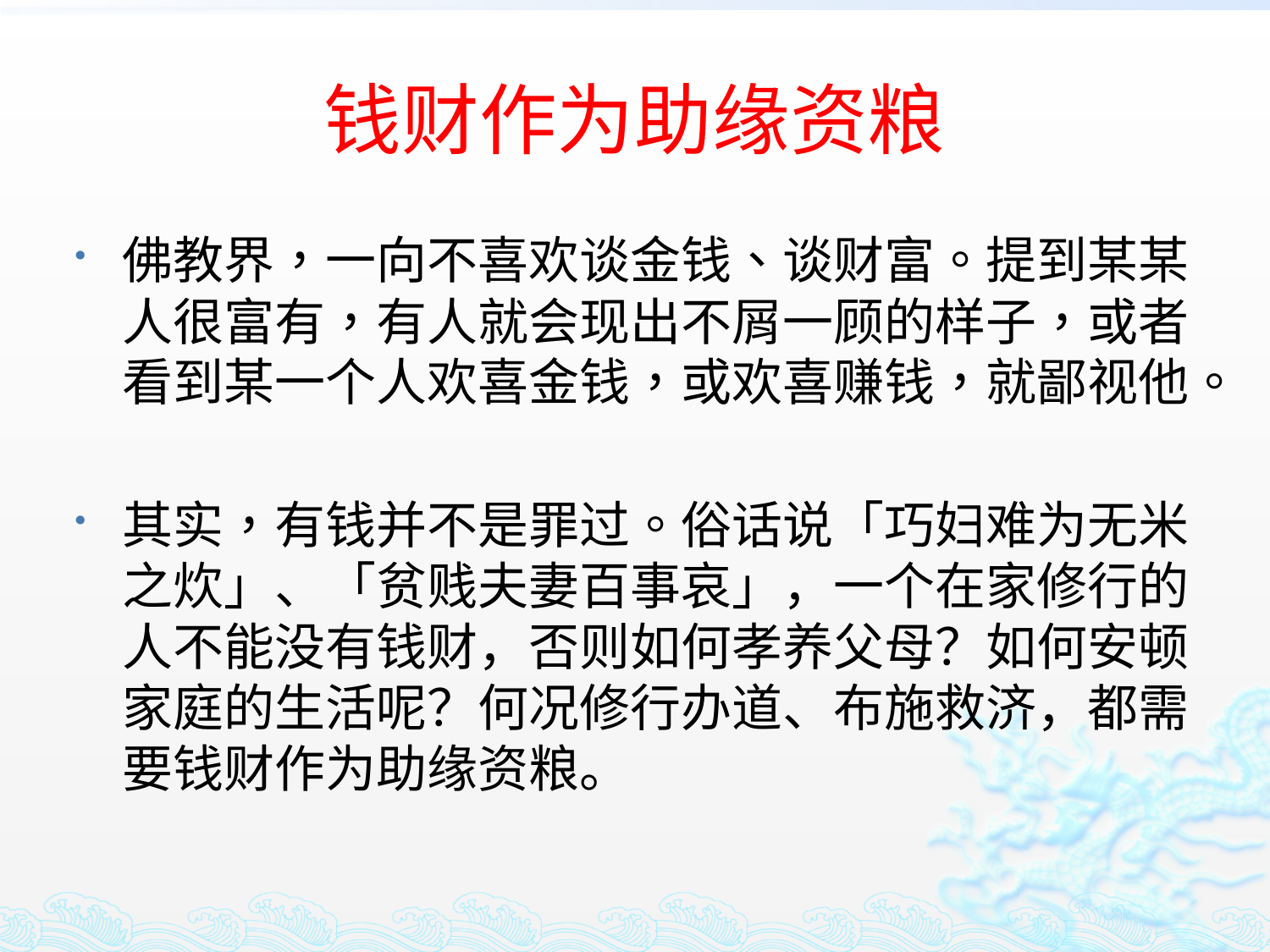

# 钱财作为助缘资粮
佛教界，一向不喜欢谈金钱、谈财富。提到某某人很富有，有人就会现出不屑一顾的样子，或者看到某一个人欢喜金钱，或欢喜赚钱，就鄙视他。

其实，有钱并不是罪过。俗话说「巧妇难为无米之炊」、「贫贱夫妻百事哀」，一个在家修行的人不能没有钱财，否则如何孝养父母？如何安顿家庭的生活呢？何况修行办道、布施救济，都需要钱财作为助缘资粮。